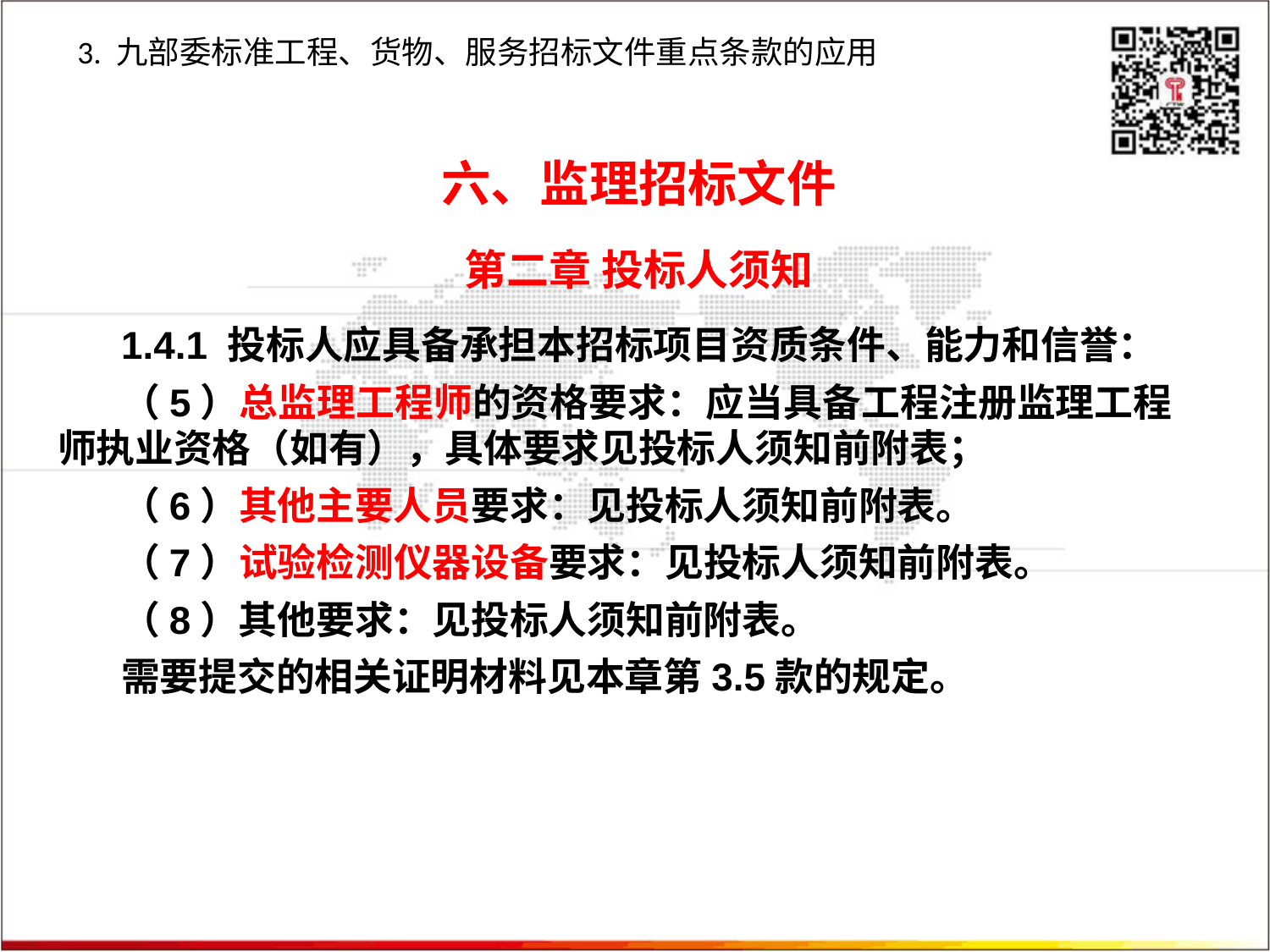

3. 九部委标准工程、货物、服务招标文件重点条款的应用
六、监理招标文件
第二章 投标人须知
1.4.1 投标人应具备承担本招标项目资质条件、能力和信誉：
（5）总监理工程师的资格要求：应当具备工程注册监理工程师执业资格（如有），具体要求见投标人须知前附表；
（6）其他主要人员要求：见投标人须知前附表。
（7）试验检测仪器设备要求：见投标人须知前附表。
（8）其他要求：见投标人须知前附表。
需要提交的相关证明材料见本章第3.5款的规定。